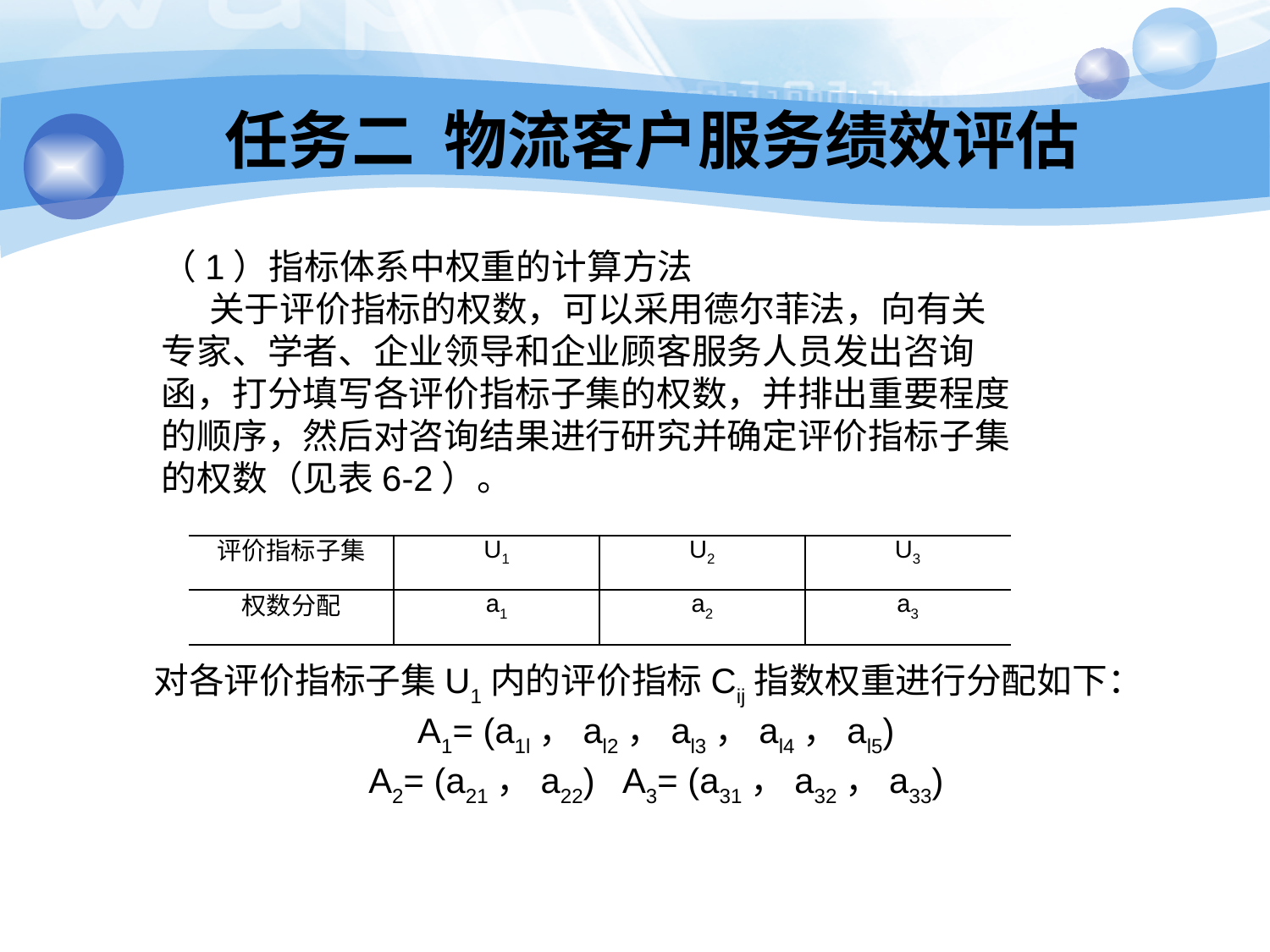

任务二  物流客户服务绩效评估
（1）指标体系中权重的计算方法
     关于评价指标的权数，可以采用德尔菲法，向有关专家、学者、企业领导和企业顾客服务人员发出咨询函，打分填写各评价指标子集的权数，并排出重要程度的顺序，然后对咨询结果进行研究并确定评价指标子集的权数（见表6-2）。

| 评价指标子集 | U1 | U2 | U3 |
| --- | --- | --- | --- |
| 权数分配 | a1 | a2 | a3 |
对各评价指标子集U1内的评价指标Cij指数权重进行分配如下：
A1= (a1l，al2，al3，al4，al5)
A2= (a21，a22)   A3= (a31，a32，a33)